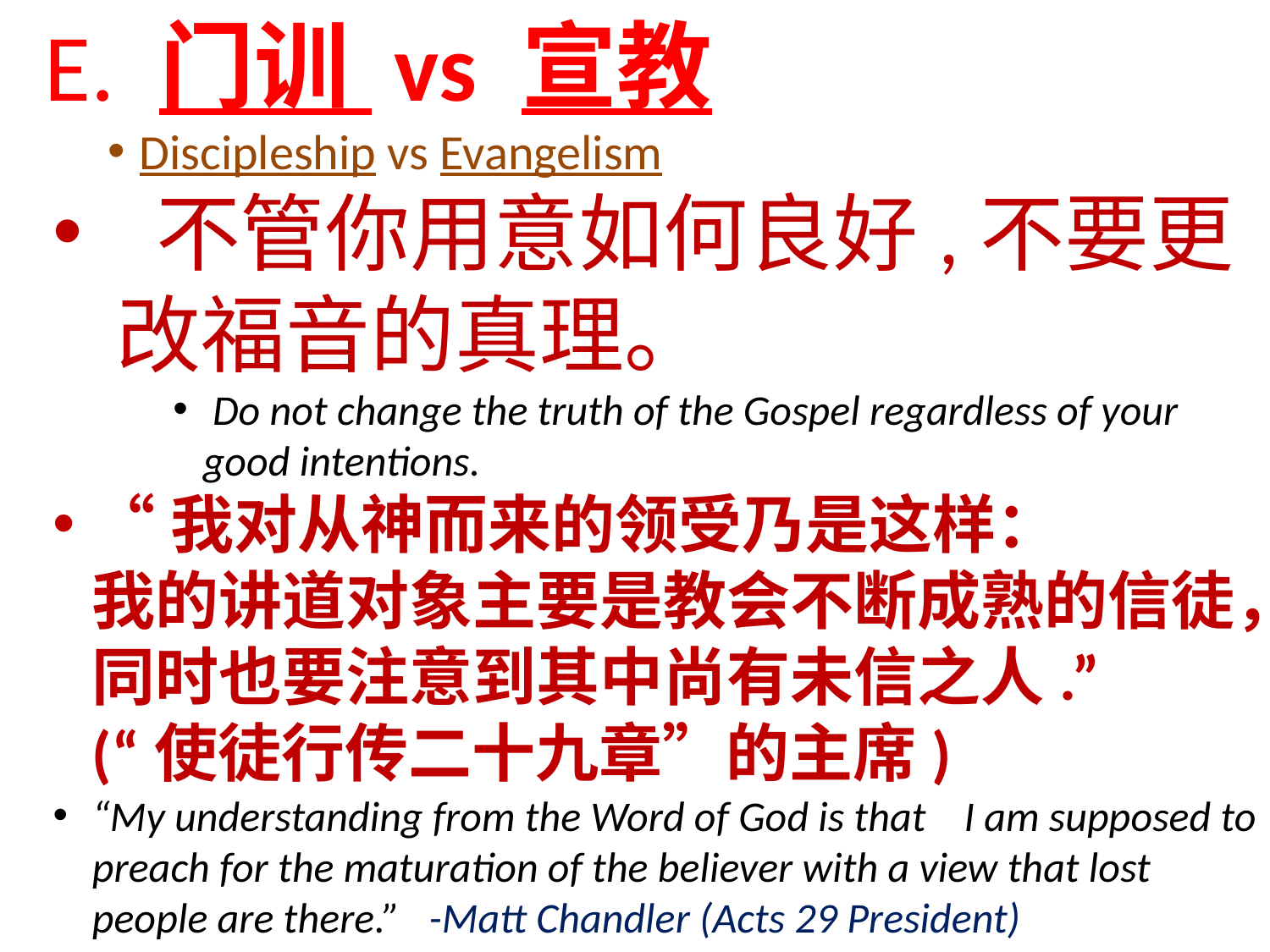

E. 门训 vs 宣教
Discipleship vs Evangelism
 不管你用意如何良好,不要更改福音的真理。
 Do not change the truth of the Gospel regardless of your good intentions.
“我对从神而来的领受乃是这样：              我的讲道对象主要是教会不断成熟的信徒，同时也要注意到其中尚有未信之人.”      (“使徒行传二十九章”的主席)
“My understanding from the Word of God is that    I am supposed to preach for the maturation of the believer with a view that lost people are there.”   -Matt Chandler (Acts 29 President)